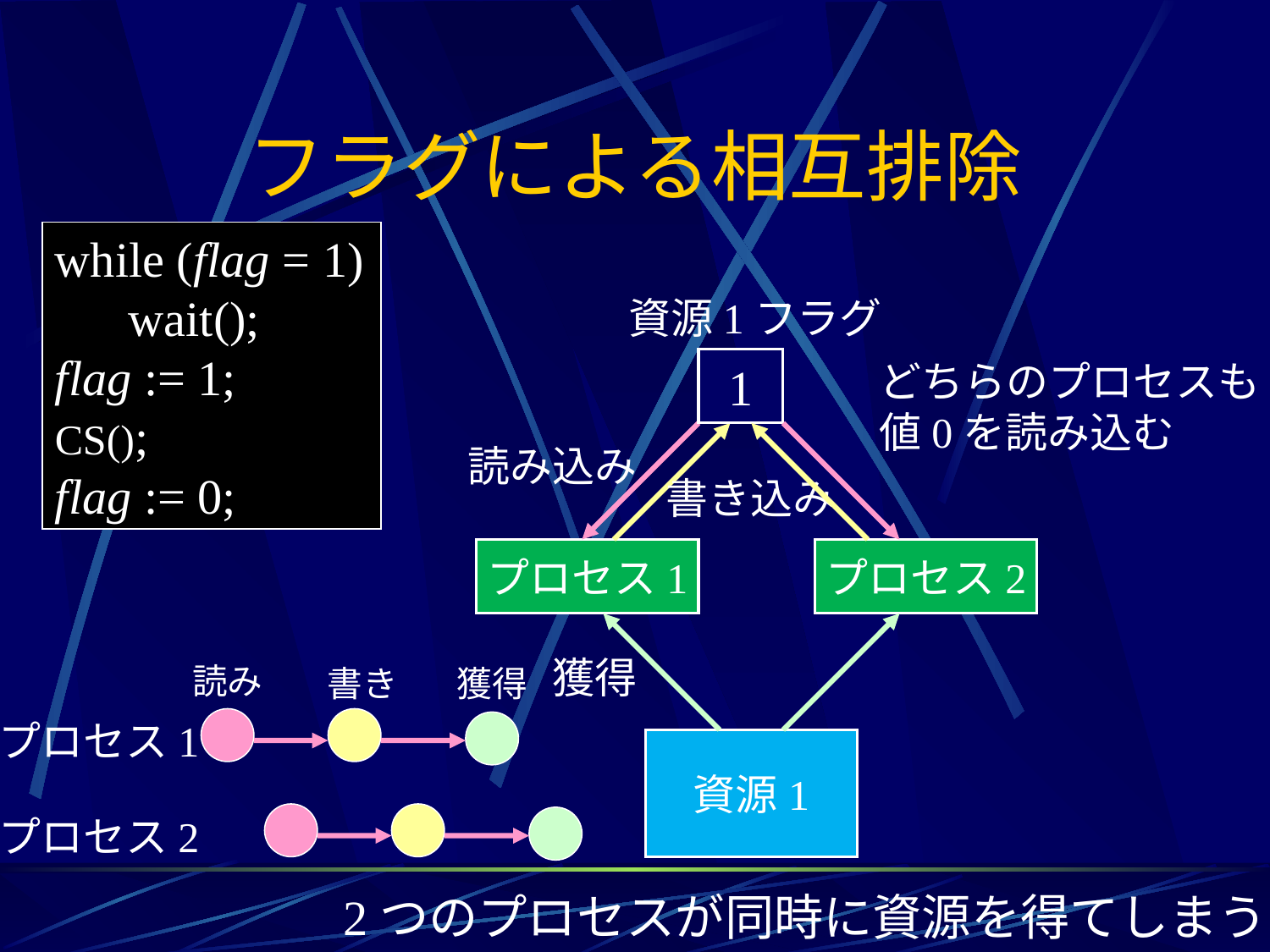

# フラグによる相互排除
while (flag = 1)
      wait();
flag := 1;
CS();
flag := 0;
資源1フラグ
1

書き込み
0
どちらのプロセスも
値0を読み込む

読み込み

プロセス1
プロセス2

獲得

読み

書き

獲得

プロセス1
資源1
プロセス2

2つのプロセスが同時に資源を得てしまう